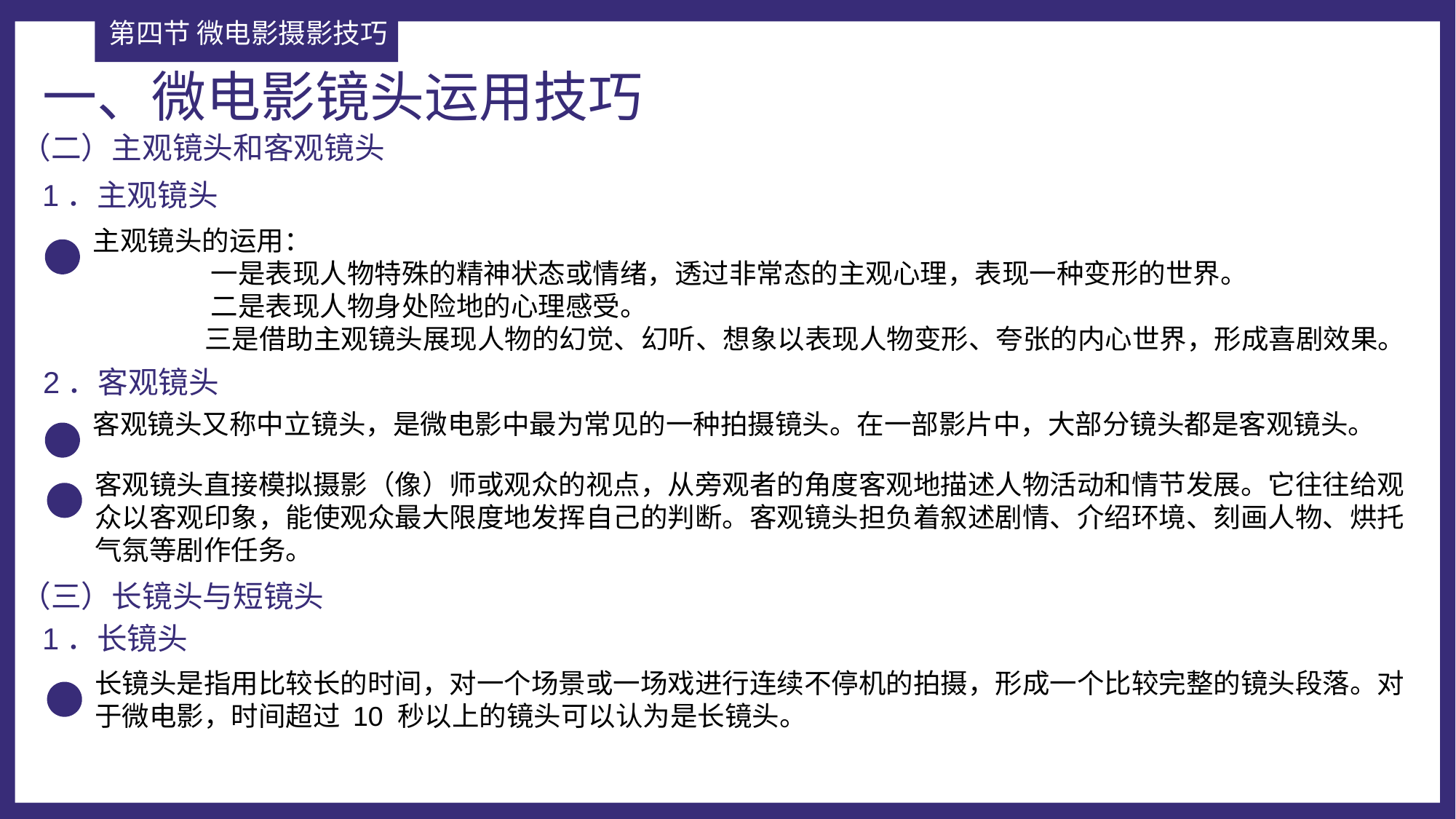

第四节 微电影摄影技巧
一、微电影镜头运用技巧
（二）主观镜头和客观镜头
1．主观镜头
主观镜头的运用：
                  一是表现人物特殊的精神状态或情绪，透过非常态的主观心理，表现一种变形的世界。
                  二是表现人物身处险地的心理感受。
                 三是借助主观镜头展现人物的幻觉、幻听、想象以表现人物变形、夸张的内心世界，形成喜剧效果。

2．客观镜头
客观镜头又称中立镜头，是微电影中最为常见的一种拍摄镜头。在一部影片中，大部分镜头都是客观镜头。

客观镜头直接模拟摄影（像）师或观众的视点，从旁观者的角度客观地描述人物活动和情节发展。它往往给观众以客观印象，能使观众最大限度地发挥自己的判断。客观镜头担负着叙述剧情、介绍环境、刻画人物、烘托气氛等剧作任务。

（三）长镜头与短镜头
1．长镜头
长镜头是指用比较长的时间，对一个场景或一场戏进行连续不停机的拍摄，形成一个比较完整的镜头段落。对于微电影，时间超过 10 秒以上的镜头可以认为是长镜头。